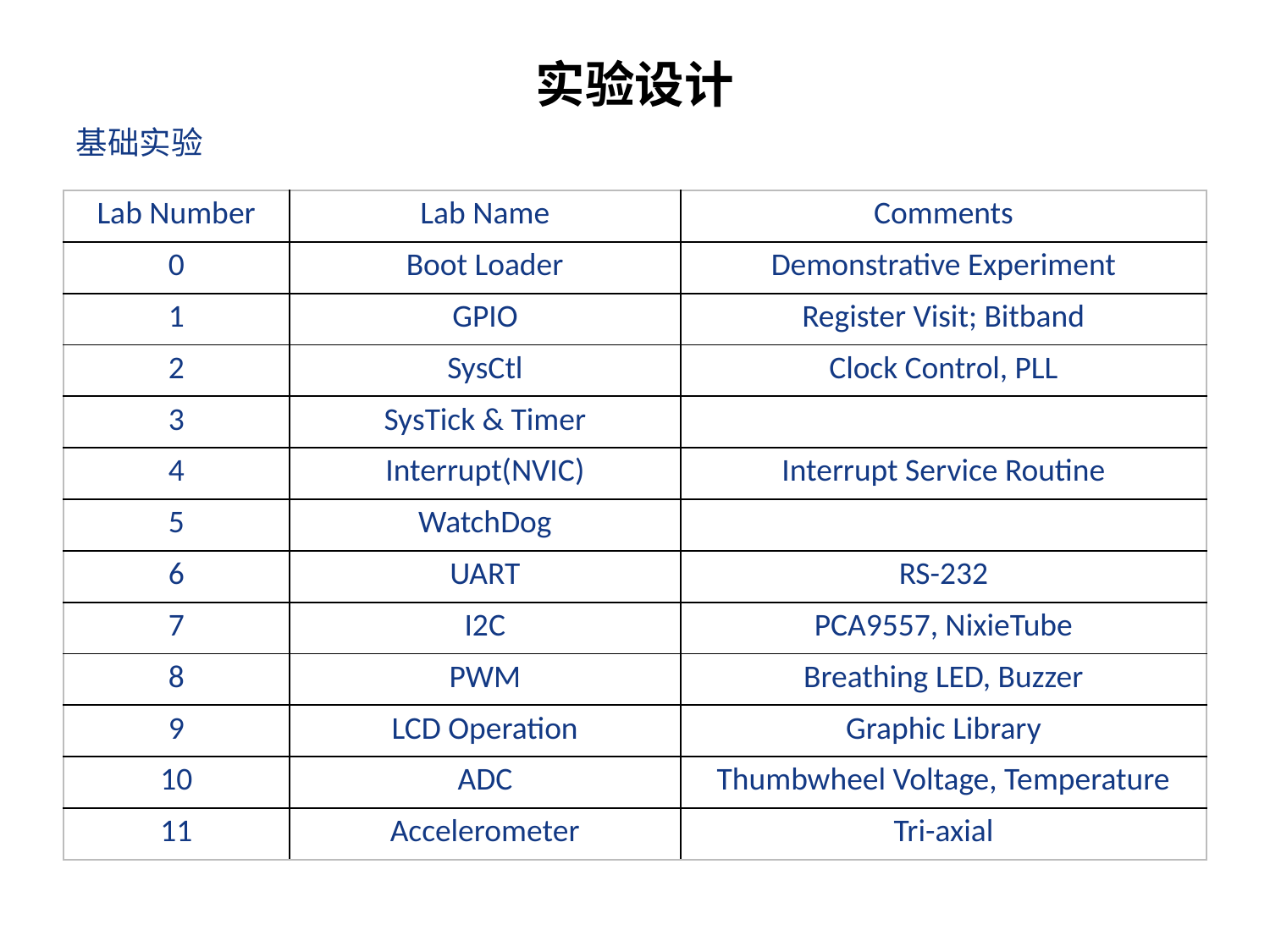

# 实验设计
基础实验
| Lab Number | Lab Name | Comments |
| --- | --- | --- |
| 0 | Boot Loader | Demonstrative Experiment |
| 1 | GPIO | Register Visit; Bitband |
| 2 | SysCtl | Clock Control, PLL |
| 3 | SysTick & Timer |  |
| 4 | Interrupt(NVIC) | Interrupt Service Routine |
| 5 | WatchDog |  |
| 6 | UART | RS-232 |
| 7 | I2C | PCA9557, NixieTube |
| 8 | PWM | Breathing LED, Buzzer |
| 9 | LCD Operation | Graphic Library |
| 10 | ADC | Thumbwheel Voltage, Temperature |
| 11 | Accelerometer | Tri-axial |